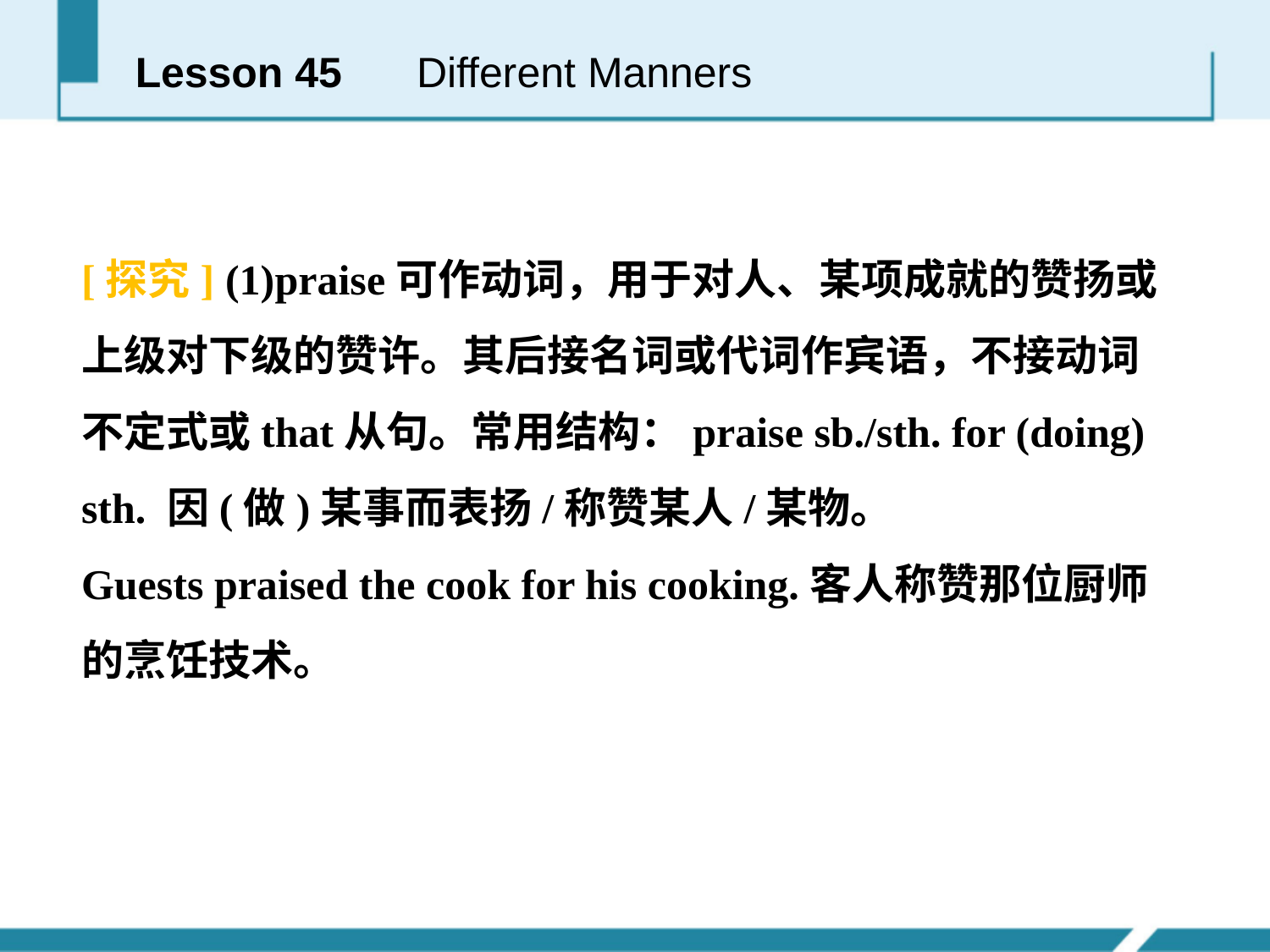

Lesson 45 　Different Manners
[探究] (1)praise可作动词，用于对人、某项成就的赞扬或上级对下级的赞许。其后接名词或代词作宾语，不接动词不定式或that从句。常用结构：praise sb./sth. for (doing) sth. 因(做)某事而表扬/称赞某人/某物。
Guests praised the cook for his cooking.客人称赞那位厨师的烹饪技术。